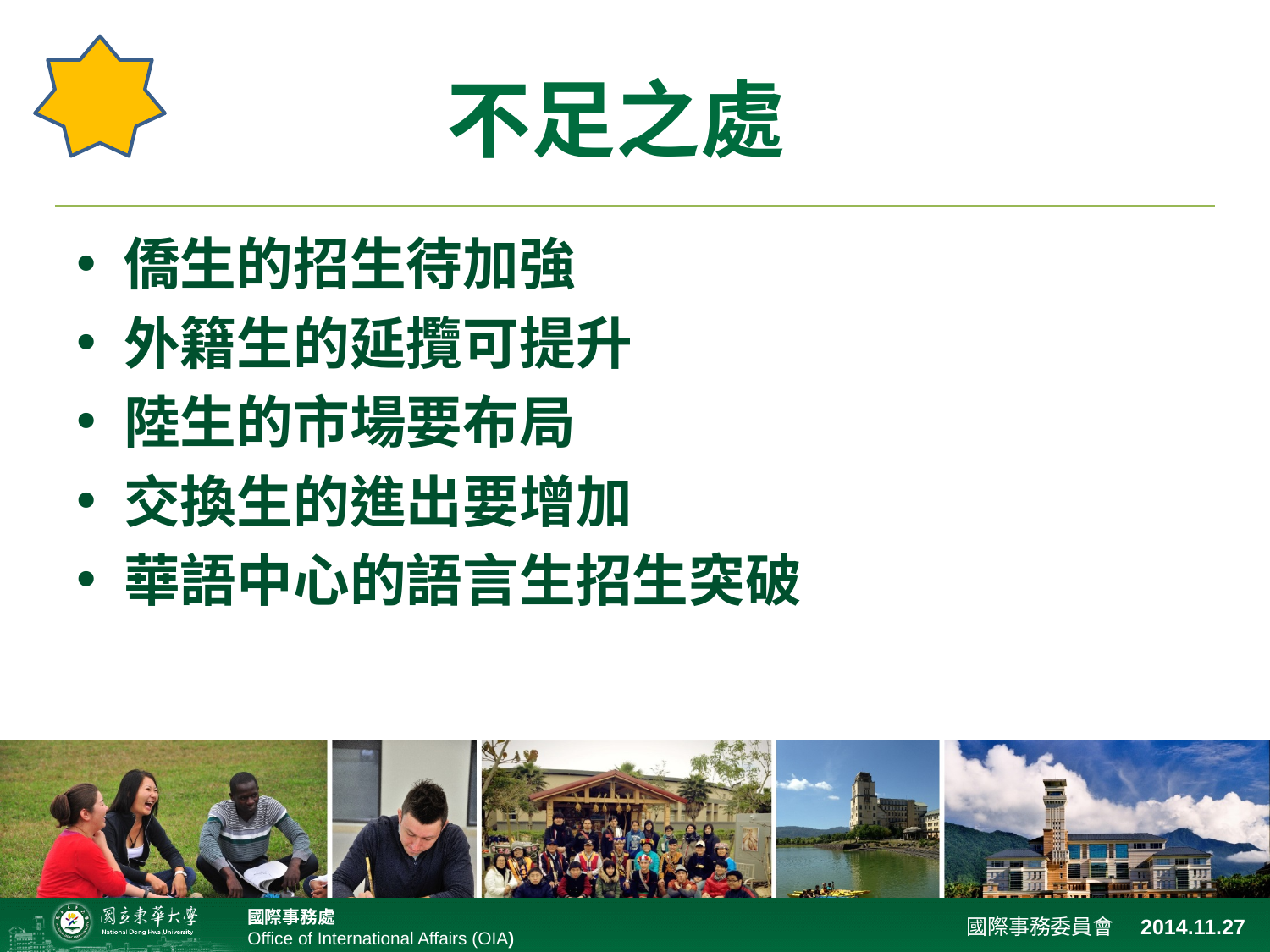

# 不足之處
僑生的招生待加強
外籍生的延攬可提升
陸生的市場要布局
交換生的進出要增加
華語中心的語言生招生突破